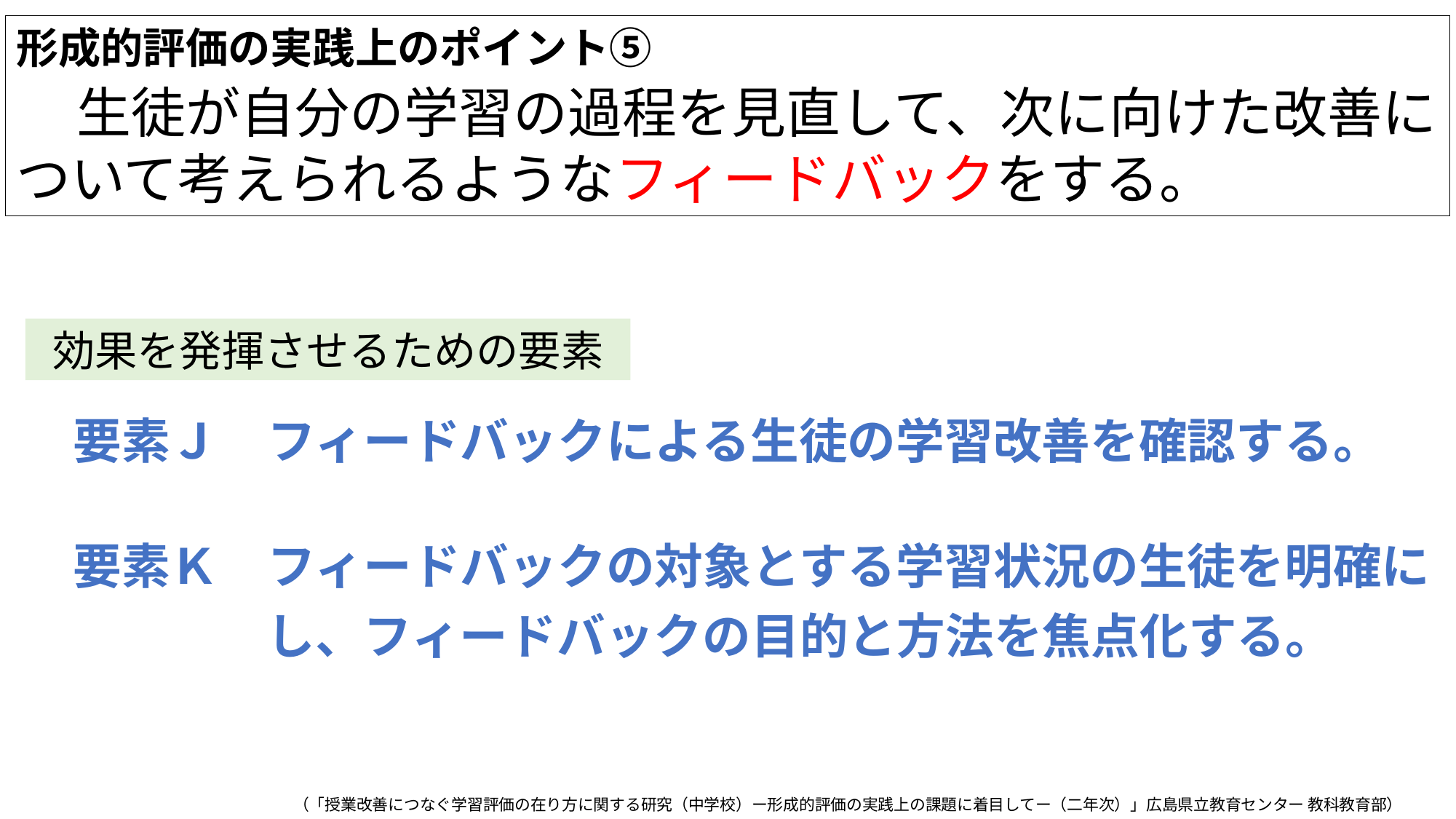

形成的評価の実践上のポイント⑤
　生徒が自分の学習の過程を見直して、次に向けた改善について考えられるようなフィードバックをする。
効果を発揮させるための要素
| 要素Ｊ　フィードバックによる生徒の学習改善を確認する。 要素Ｋ　フィードバックの対象とする学習状況の生徒を明確にし、フィードバックの目的と方法を焦点化する。 |
| --- |
（「授業改善につなぐ学習評価の在り方に関する研究（中学校）ー形成的評価の実践上の課題に着目してー（二年次）」広島県立教育センター 教科教育部）